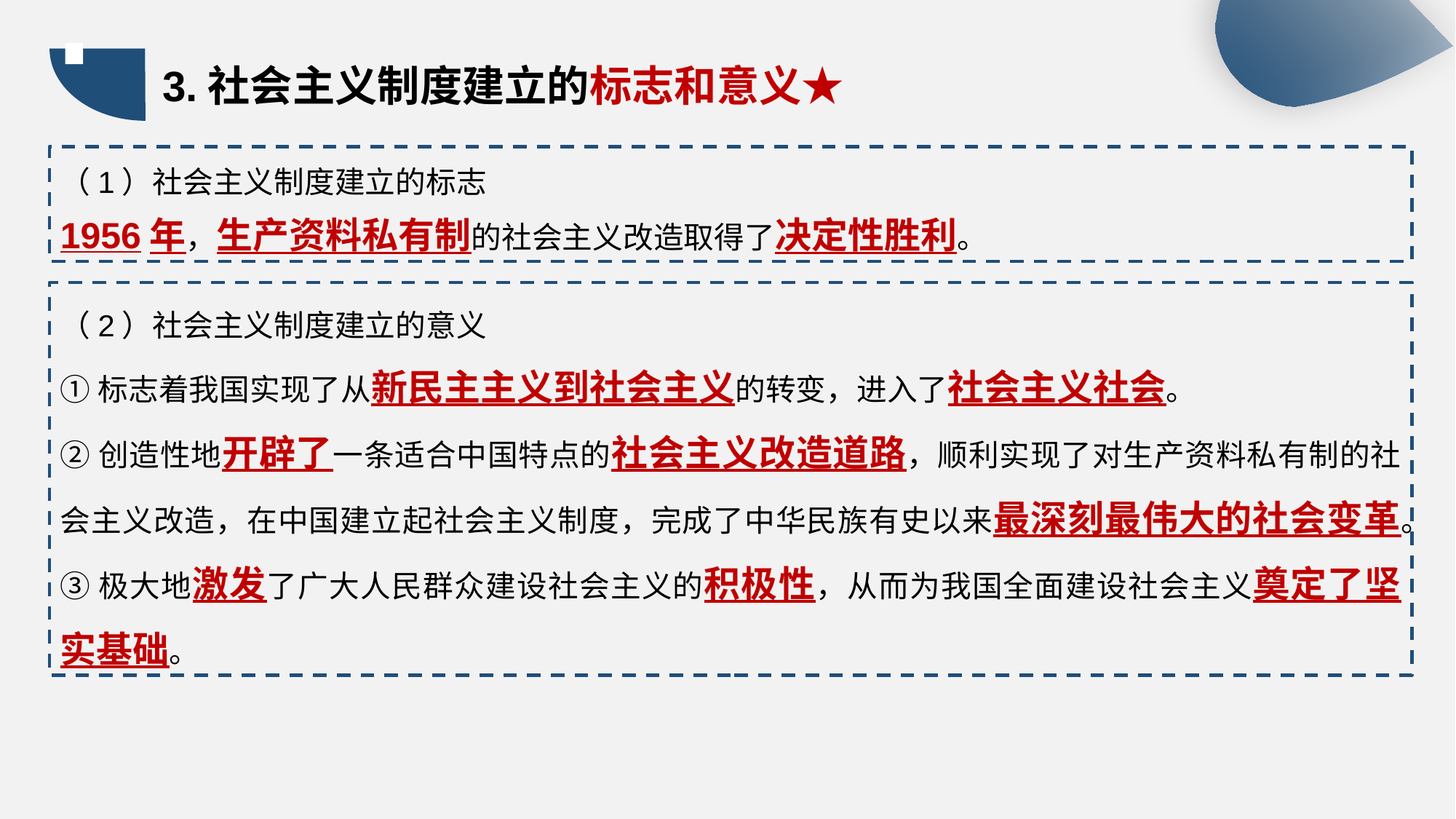

3.社会主义制度建立的标志和意义★
（1）社会主义制度建立的标志
1956年，生产资料私有制的社会主义改造取得了决定性胜利。
（2）社会主义制度建立的意义
①标志着我国实现了从新民主主义到社会主义的转变，进入了社会主义社会。
②创造性地开辟了一条适合中国特点的社会主义改造道路，顺利实现了对生产资料私有制的社会主义改造，在中国建立起社会主义制度，完成了中华民族有史以来最深刻最伟大的社会变革。
③极大地激发了广大人民群众建设社会主义的积极性，从而为我国全面建设社会主义奠定了坚实基础。